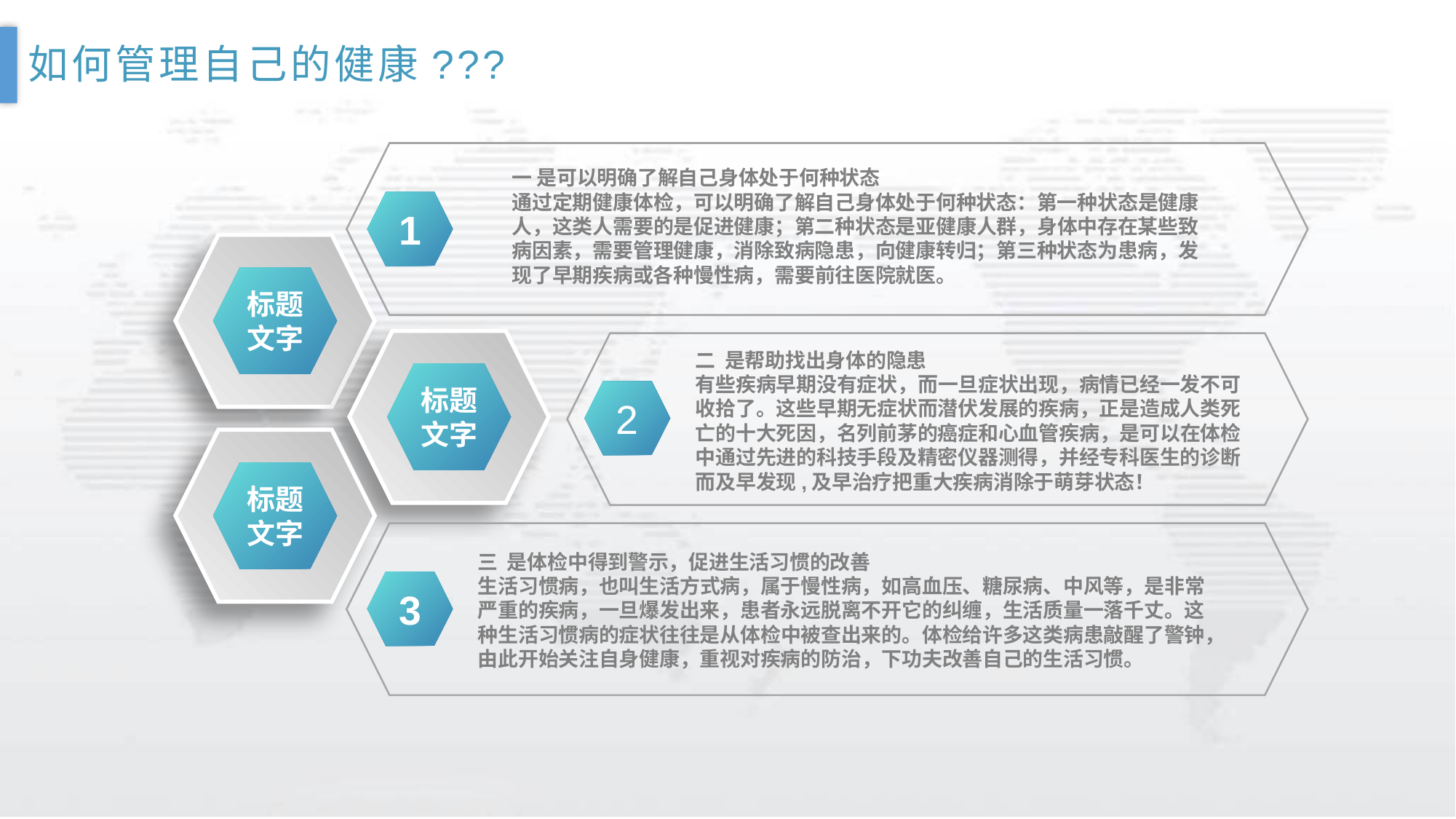

如何管理自己的健康???

一 是可以明确了解自己身体处于何种状态
通过定期健康体检，可以明确了解自己身体处于何种状态：第一种状态是健康人，这类人需要的是促进健康；第二种状态是亚健康人群，身体中存在某些致病因素，需要管理健康，消除致病隐患，向健康转归；第三种状态为患病，发现了早期疾病或各种慢性病，需要前往医院就医。
1

标题
文字

二  是帮助找出身体的隐患
有些疾病早期没有症状，而一旦症状出现，病情已经一发不可收拾了。这些早期无症状而潜伏发展的疾病，正是造成人类死亡的十大死因，名列前茅的癌症和心血管疾病，是可以在体检中通过先进的科技手段及精密仪器测得，并经专科医生的诊断而及早发现,及早治疗把重大疾病消除于萌芽状态！
标题
文字
2

标题
文字

三  是体检中得到警示，促进生活习惯的改善
生活习惯病，也叫生活方式病，属于慢性病，如高血压、糖尿病、中风等，是非常严重的疾病，一旦爆发出来，患者永远脱离不开它的纠缠，生活质量一落千丈。这种生活习惯病的症状往往是从体检中被查出来的。体检给许多这类病患敲醒了警钟，由此开始关注自身健康，重视对疾病的防治，下功夫改善自己的生活习惯。
3